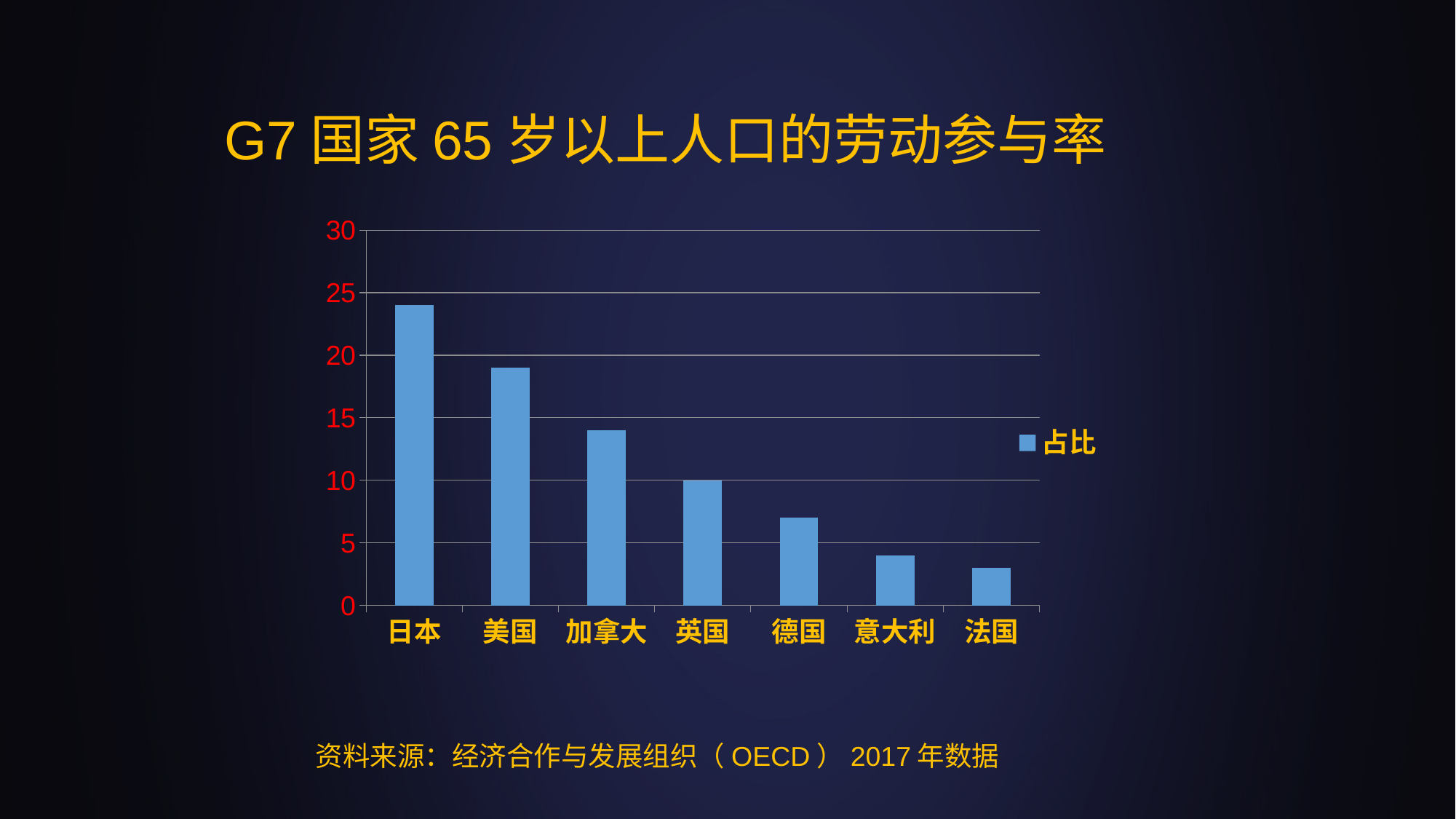

G7国家65岁以上人口的劳动参与率

### Chart

| Category | 占比 |
|---|---|
| 日本 | 24.0 |
| 美国 | 19.0 |
| 加拿大 | 14.0 |
| 英国 | 10.0 |
| 德国 | 7.0 |
| 意大利 | 4.0 |
| 法国 | 3.0 |
资料来源：经济合作与发展组织（OECD）2017年数据